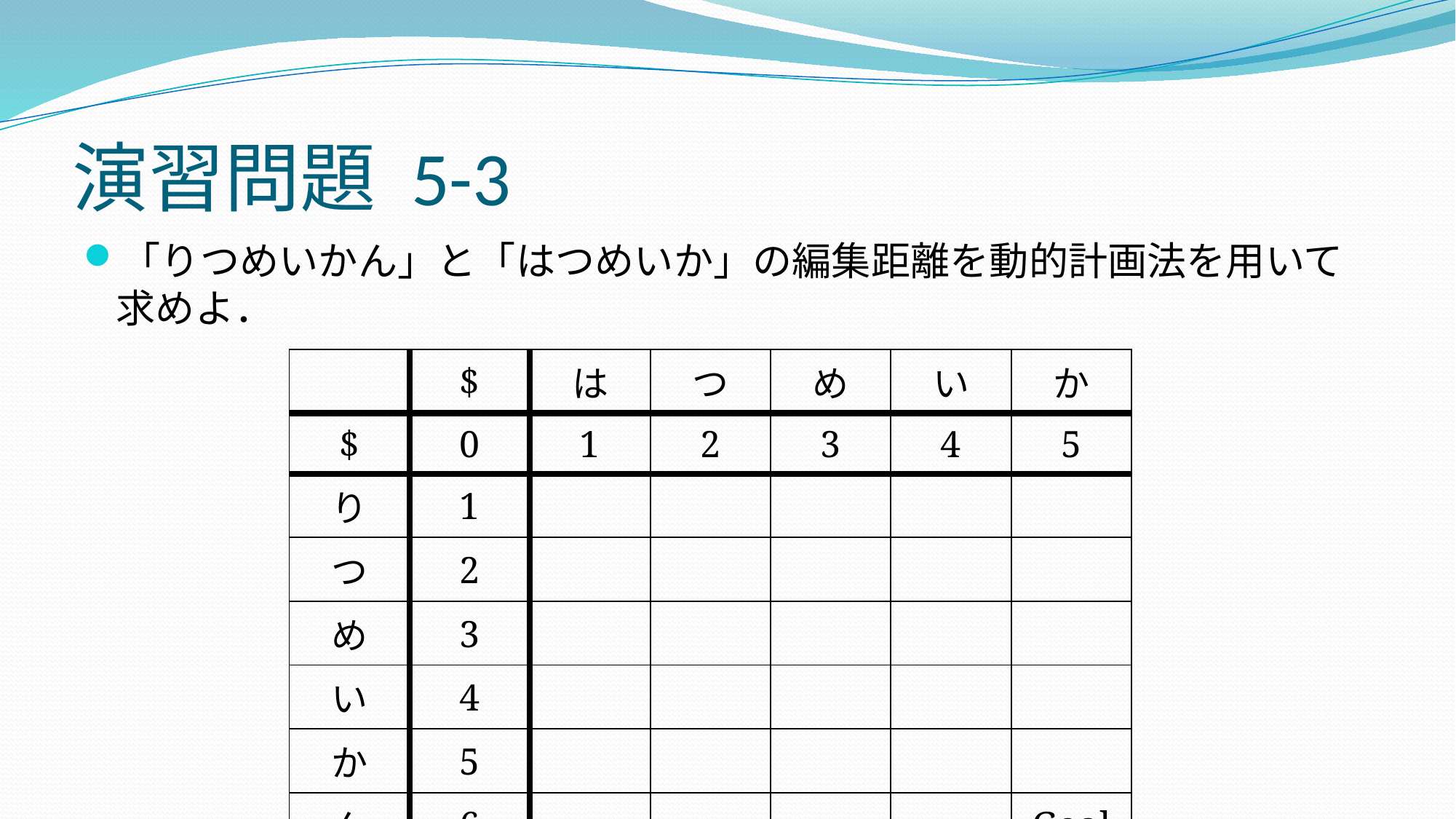

# 演習問題 5-3
「りつめいかん」と「はつめいか」の編集距離を動的計画法を用いて求めよ．
|  | $ | は | つ | め | い | か |
| --- | --- | --- | --- | --- | --- | --- |
| $ | 0 | 1 | 2 | 3 | 4 | 5 |
| り | 1 |  |  |  |  |  |
| つ | 2 |  |  |  |  |  |
| め | 3 |  |  |  |  |  |
| い | 4 |  |  |  |  |  |
| か | 5 |  |  |  |  |  |
| ん | 6 |  |  |  |  | Goal |